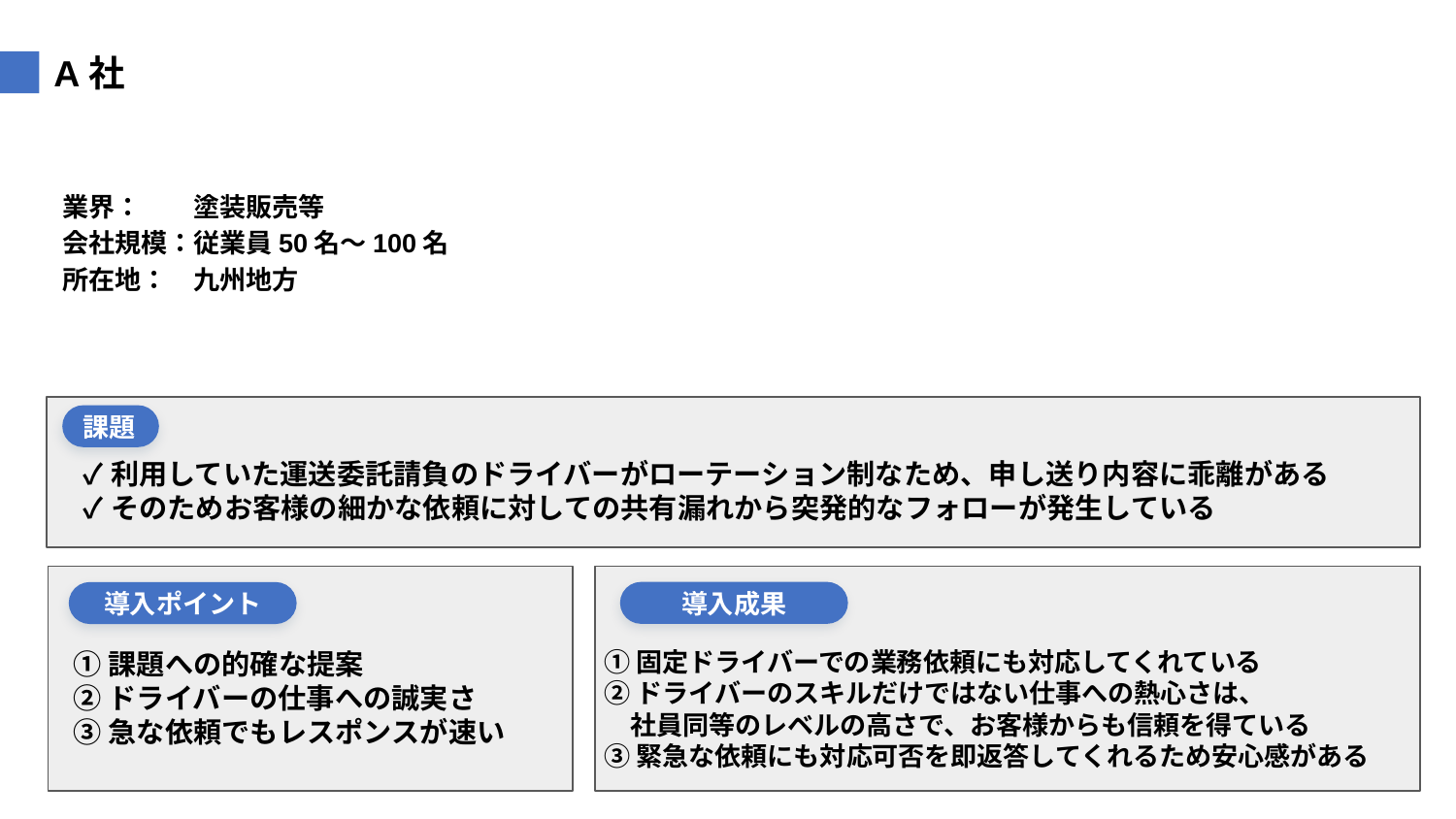

A社

業界：　　塗装販売等
会社規模：従業員50名〜100名
所在地：　九州地方

課題
✓利用していた運送委託請負のドライバーがローテーション制なため、申し送り内容に乖離がある
✓そのためお客様の細かな依頼に対しての共有漏れから突発的なフォローが発生している

導入成果
導入ポイント
①固定ドライバーでの業務依頼にも対応してくれている
②ドライバーのスキルだけではない仕事への熱心さは、
　社員同等のレベルの高さで、お客様からも信頼を得ている
③緊急な依頼にも対応可否を即返答してくれるため安心感がある
①課題への的確な提案
②ドライバーの仕事への誠実さ
③急な依頼でもレスポンスが速い